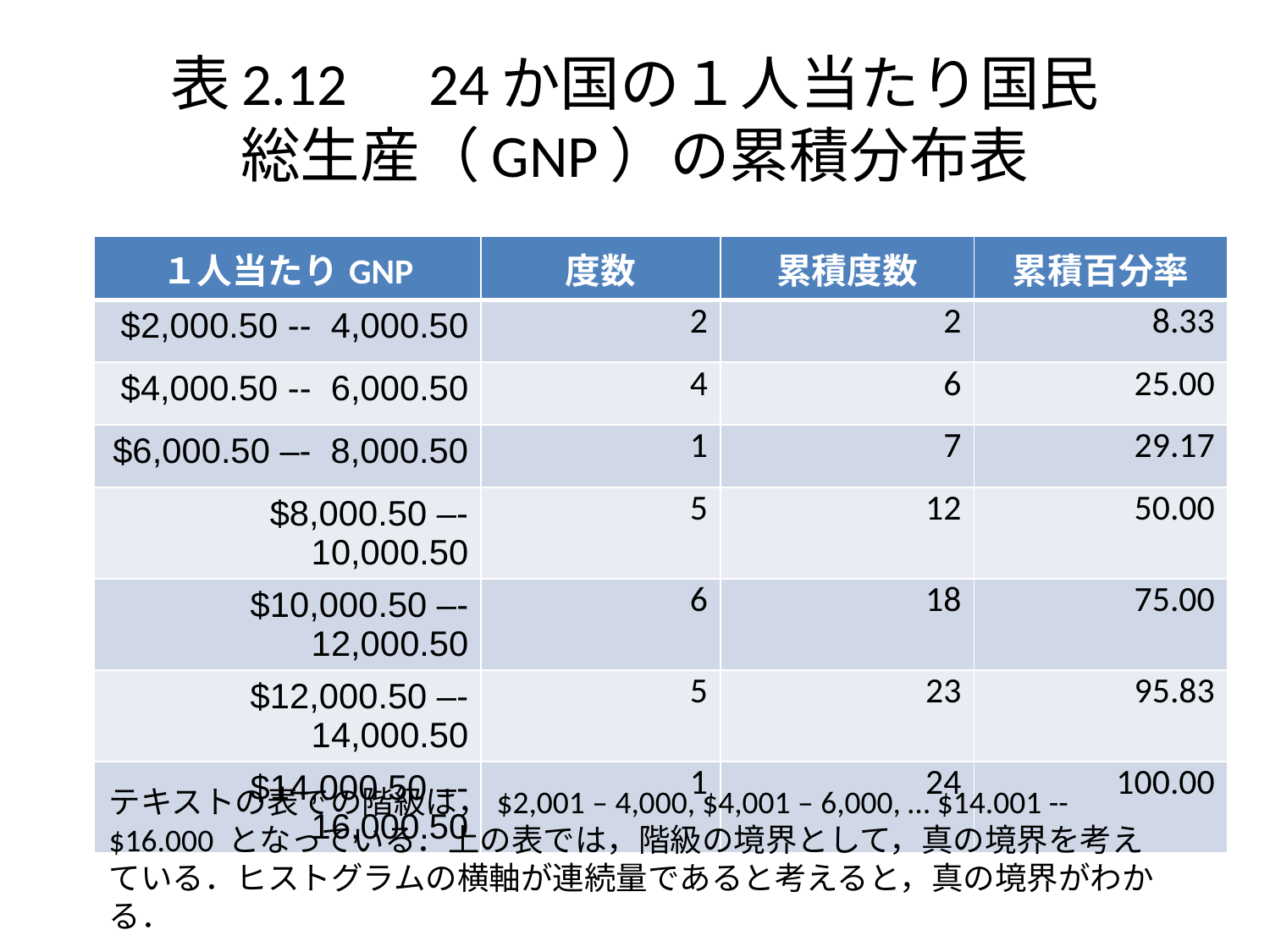

# 表2.12　24か国の１人当たり国民 総生産（GNP）の累積分布表
| １人当たりGNP | 度数 | 累積度数 | 累積百分率 |
| --- | --- | --- | --- |
| $2,000.50 -- 4,000.50 | 2 | 2 | 8.33 |
| $4,000.50 -- 6,000.50 | 4 | 6 | 25.00 |
| $6,000.50 –- 8,000.50 | 1 | 7 | 29.17 |
| $8,000.50 –- 10,000.50 | 5 | 12 | 50.00 |
| $10,000.50 –- 12,000.50 | 6 | 18 | 75.00 |
| $12,000.50 –- 14,000.50 | 5 | 23 | 95.83 |
| $14,000.50 –- 16,000.50 | 1 | 24 | 100.00 |
テキストの表での階級は，$2,001 – 4,000, $4,001 – 6,000, … $14.001 -- $16.000 となっている．上の表では，階級の境界として，真の境界を考えている．ヒストグラムの横軸が連続量であると考えると，真の境界がわかる．